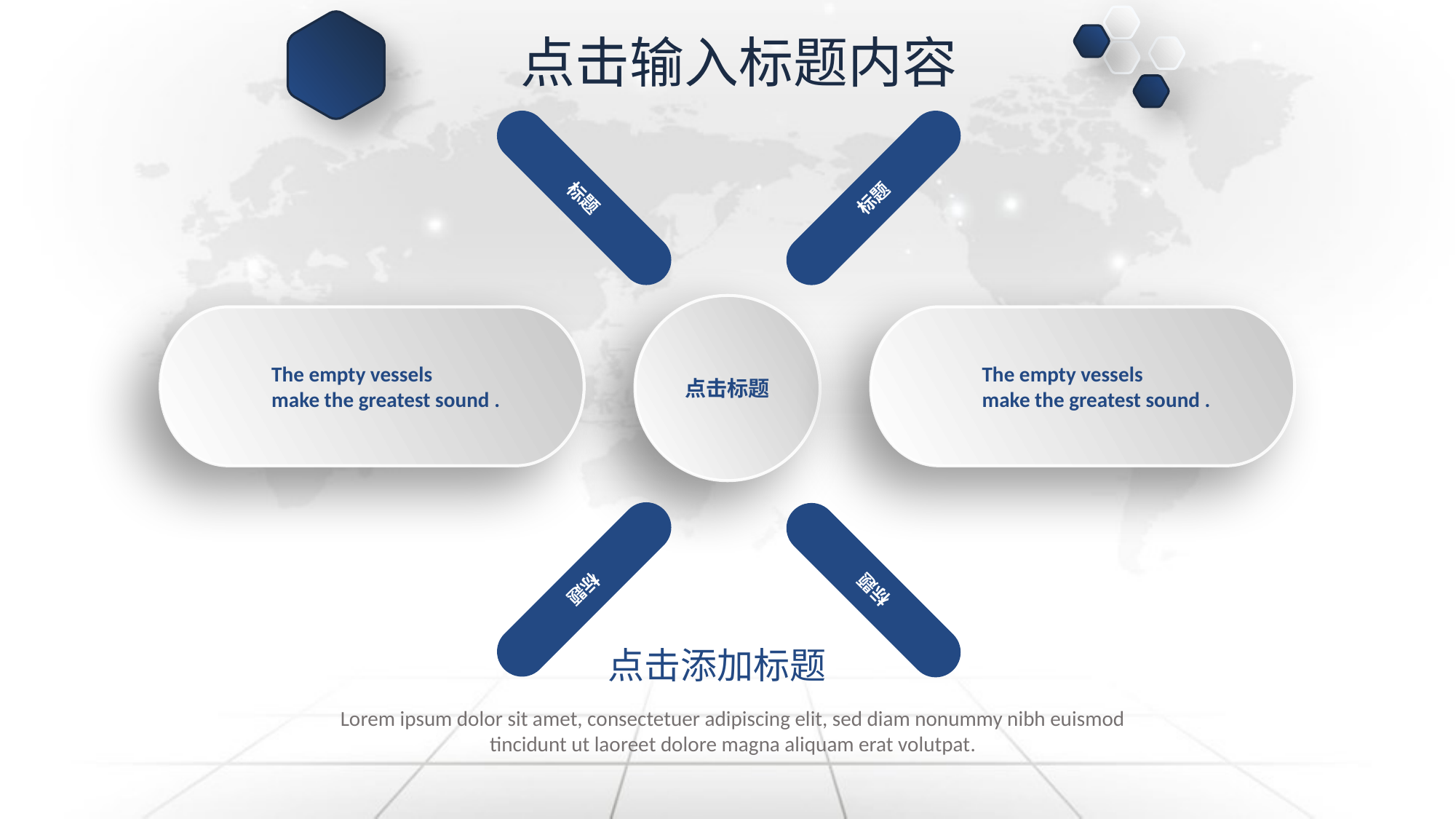

点击输入标题内容
标题
标题
点击标题
                 The empty vessels
                 make the greatest sound .
                 The empty vessels
                 make the greatest sound .
标题
标题
点击添加标题
Lorem ipsum dolor sit amet, consectetuer adipiscing elit, sed diam nonummy nibh euismod tincidunt ut laoreet dolore magna aliquam erat volutpat.